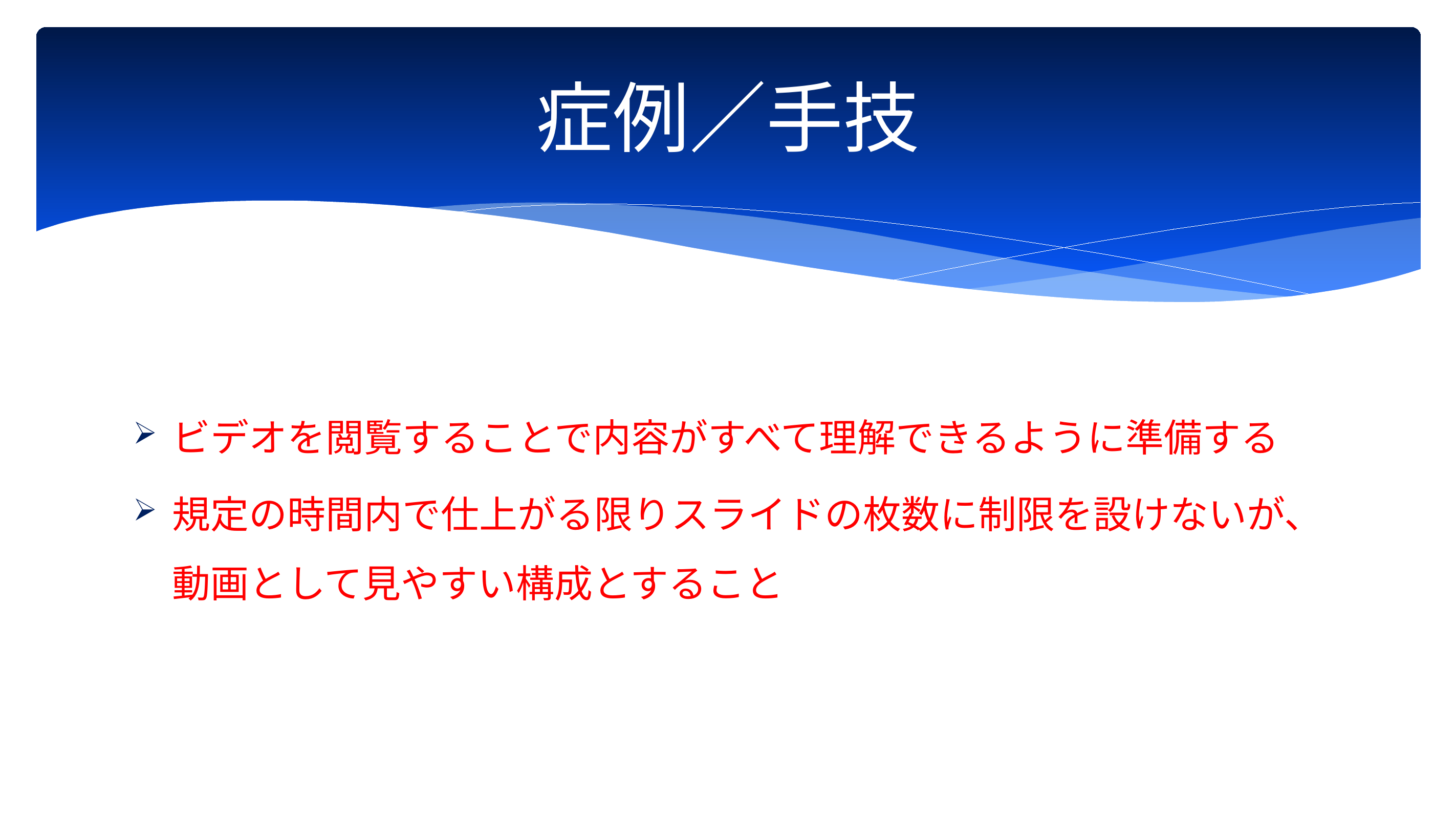

# 症例／手技
ビデオを閲覧することで内容がすべて理解できるように準備する
規定の時間内で仕上がる限りスライドの枚数に制限を設けないが、動画として見やすい構成とすること